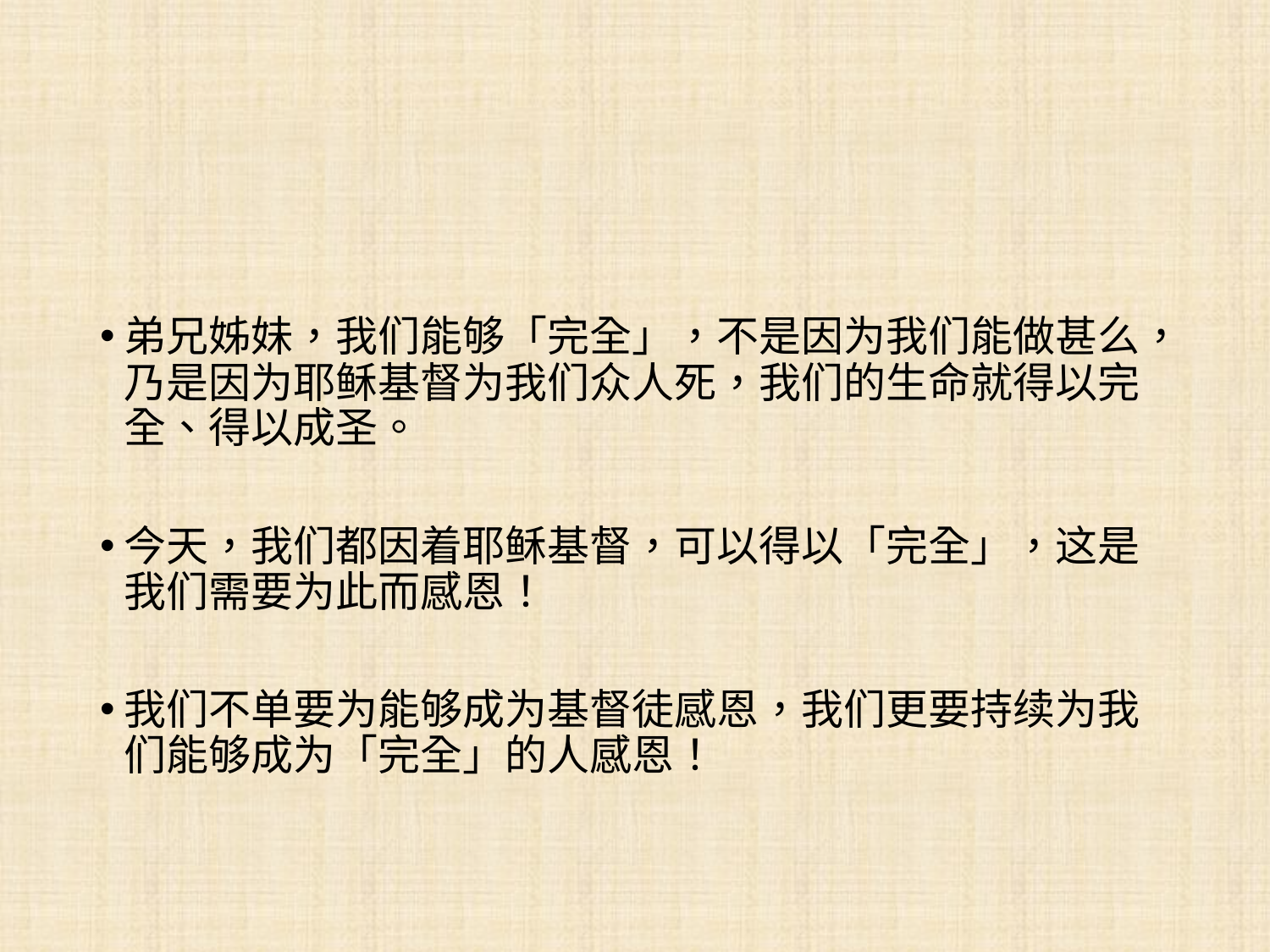

#
弟兄姊妹，我们能够「完全」，不是因为我们能做甚么，乃是因为耶稣基督为我们众人死，我们的生命就得以完全、得以成圣。

今天，我们都因着耶稣基督，可以得以「完全」，这是我们需要为此而感恩！

我们不单要为能够成为基督徒感恩，我们更要持续为我们能够成为「完全」的人感恩！